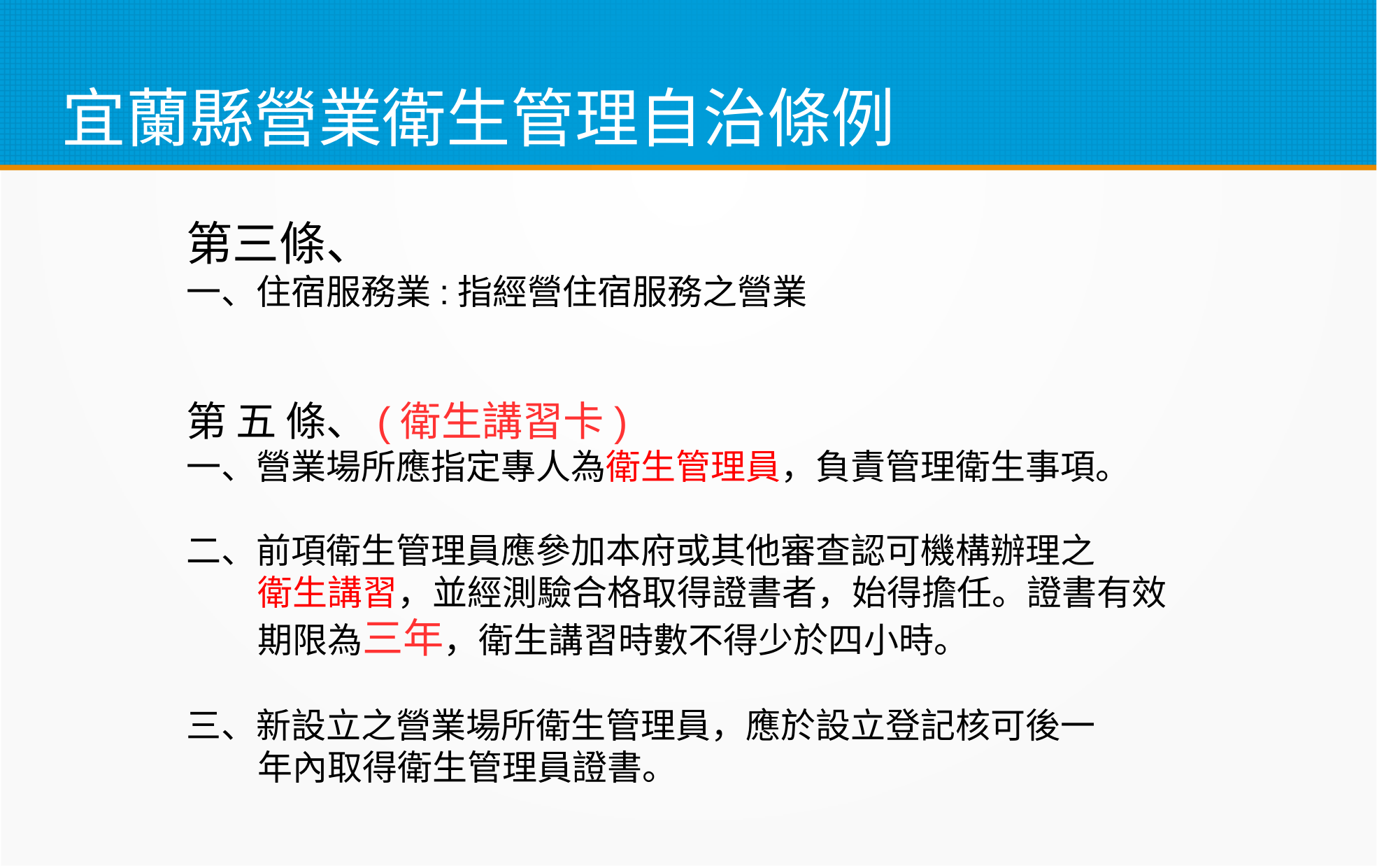

宜蘭縣營業衛生管理自治條例
第三條、
一、住宿服務業:指經營住宿服務之營業

第 五 條、(衛生講習卡)
一、營業場所應指定專人為衛生管理員，負責管理衛生事項。

二、前項衛生管理員應參加本府或其他審查認可機構辦理之
        衛生講習，並經測驗合格取得證書者，始得擔任。證書有效
        期限為三年，衛生講習時數不得少於四小時。

三、新設立之營業場所衛生管理員，應於設立登記核可後一
        年內取得衛生管理員證書。